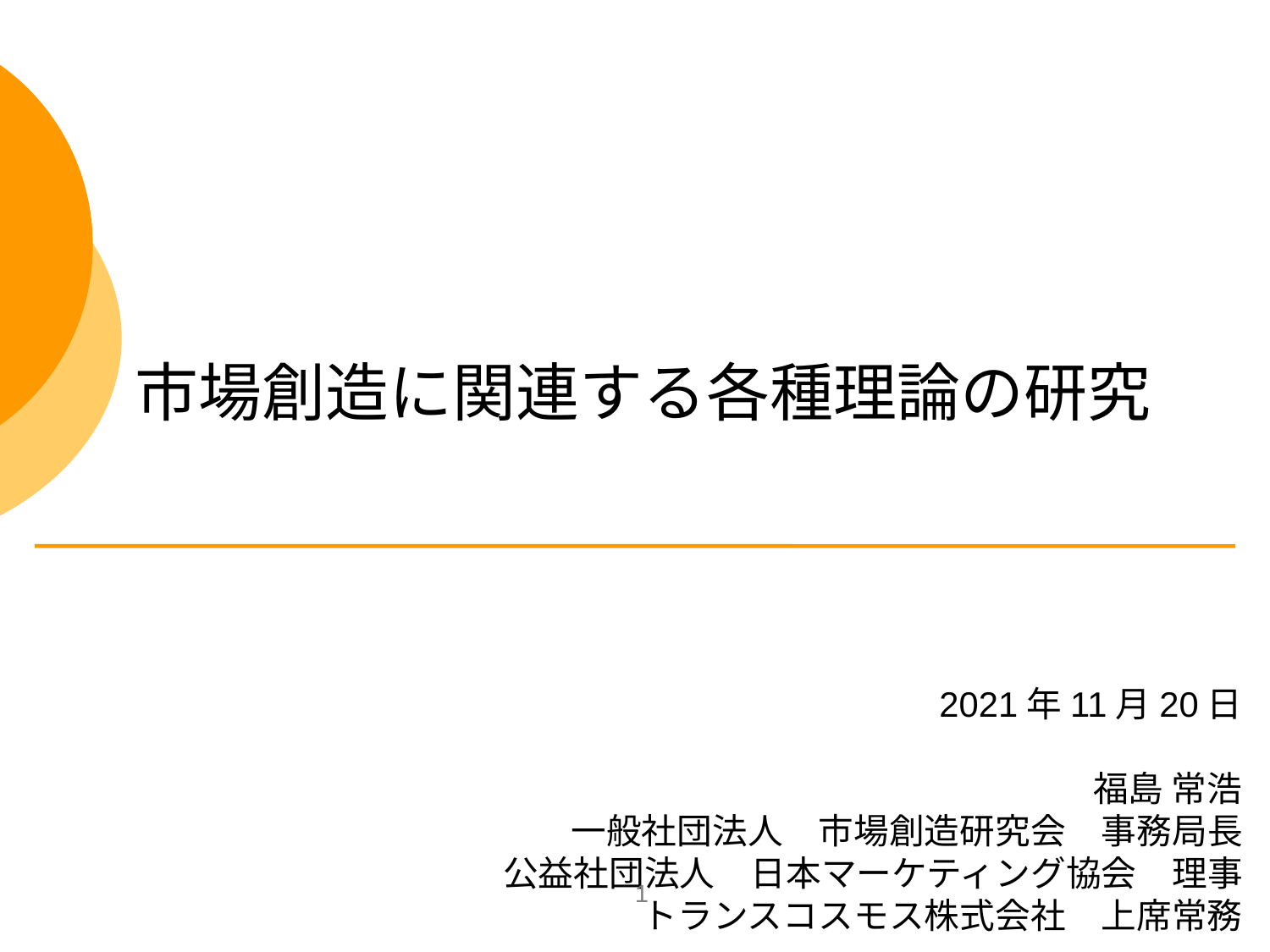

市場創造に関連する各種理論の研究

2021年11月20日

福島 常浩
一般社団法人　市場創造研究会　事務局長
公益社団法人　日本マーケティング協会　理事
トランスコスモス株式会社　上席常務
1